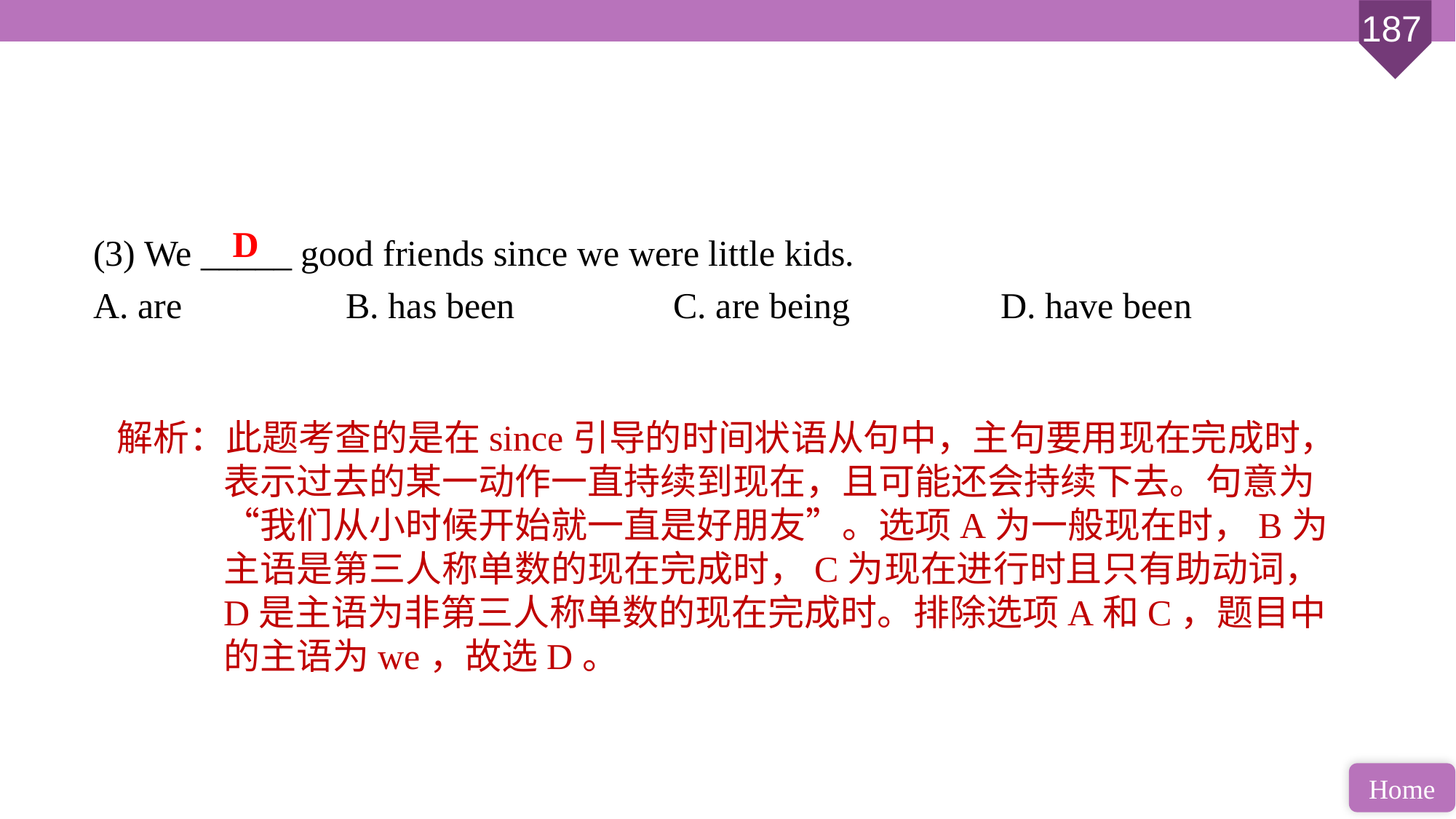

(3) We _____ good friends since we were little kids.
A. are 		B. has been 		C. are being 		D. have been

D
解析：此题考查的是在since引导的时间状语从句中，主句要用现在完成时，表示过去的某一动作一直持续到现在，且可能还会持续下去。句意为“我们从小时候开始就一直是好朋友”。选项A为一般现在时，B为主语是第三人称单数的现在完成时，C为现在进行时且只有助动词，D是主语为非第三人称单数的现在完成时。排除选项A和C，题目中的主语为we，故选D。